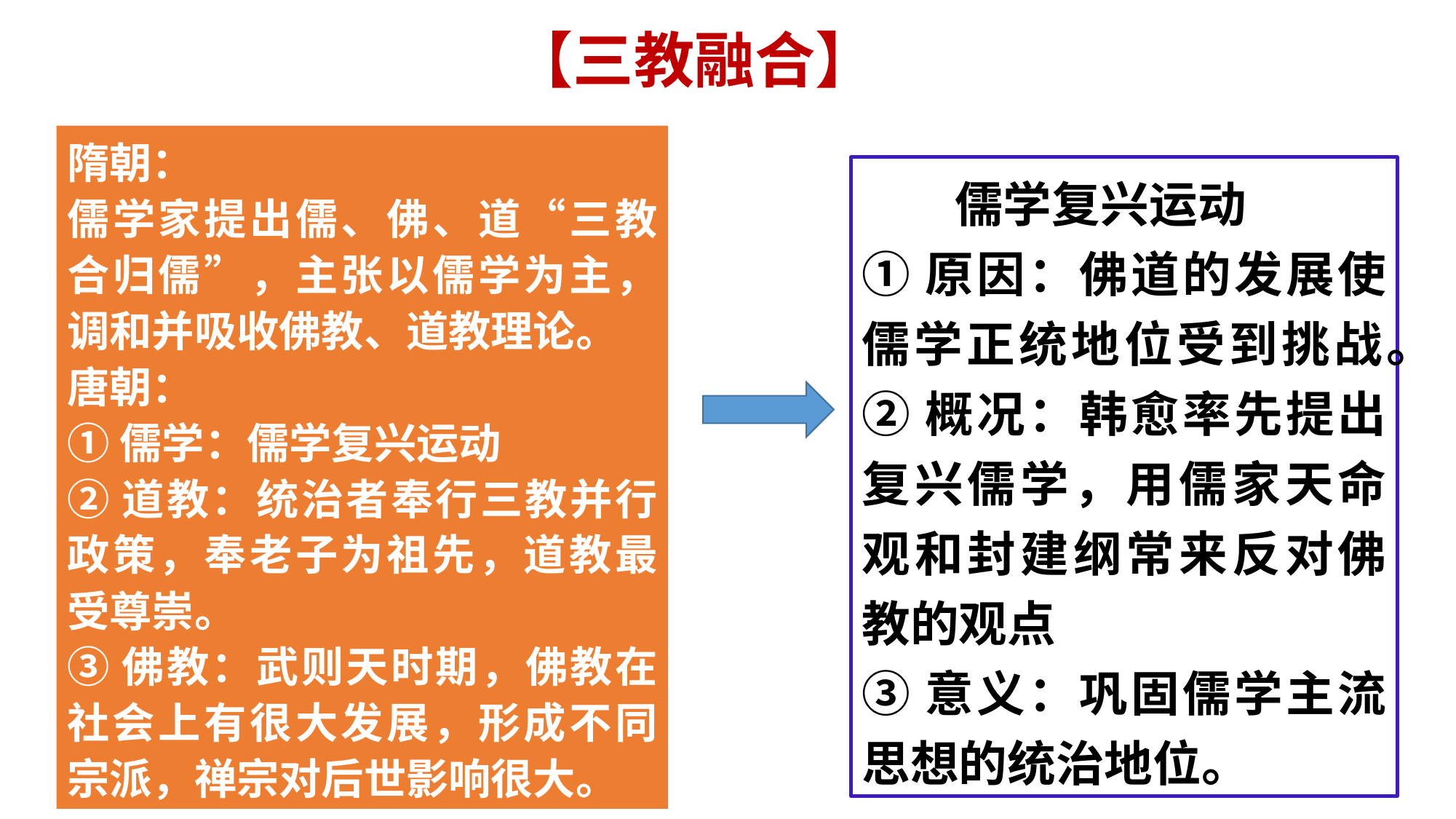

【三教融合】
隋朝：
儒学家提出儒、佛、道“三教合归儒”，主张以儒学为主，调和并吸收佛教、道教理论。
唐朝：
①儒学：儒学复兴运动
②道教：统治者奉行三教并行政策，奉老子为祖先，道教最受尊崇。
③佛教：武则天时期，佛教在社会上有很大发展，形成不同宗派，禅宗对后世影响很大。
        儒学复兴运动
①原因：佛道的发展使儒学正统地位受到挑战。
②概况：韩愈率先提出复兴儒学，用儒家天命观和封建纲常来反对佛教的观点
③意义：巩固儒学主流思想的统治地位。